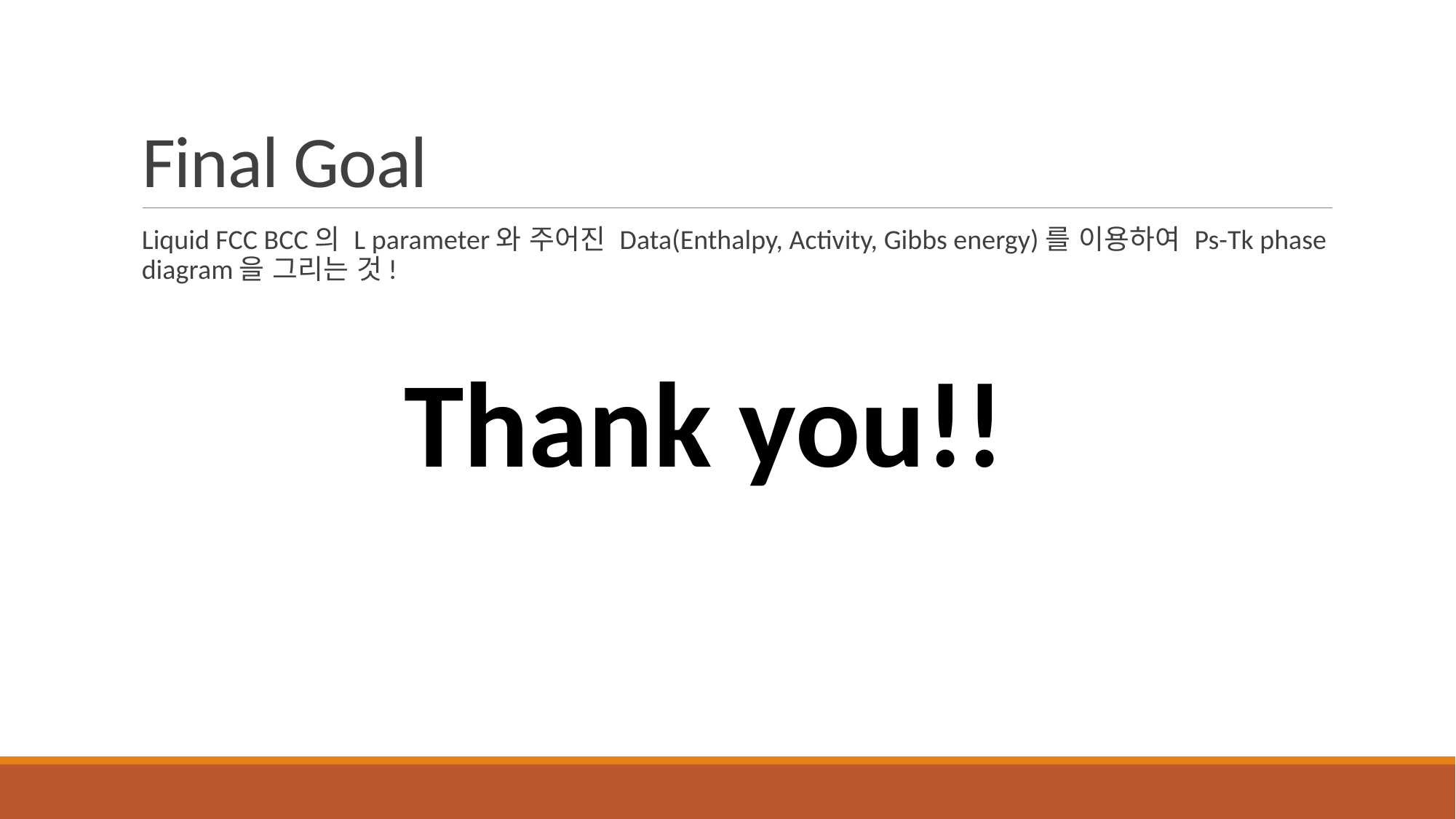

# Final Goal
Liquid FCC BCC의 L parameter와 주어진 Data(Enthalpy, Activity, Gibbs energy)를 이용하여 Ps-Tk phase diagram을 그리는 것!

Thank you!!